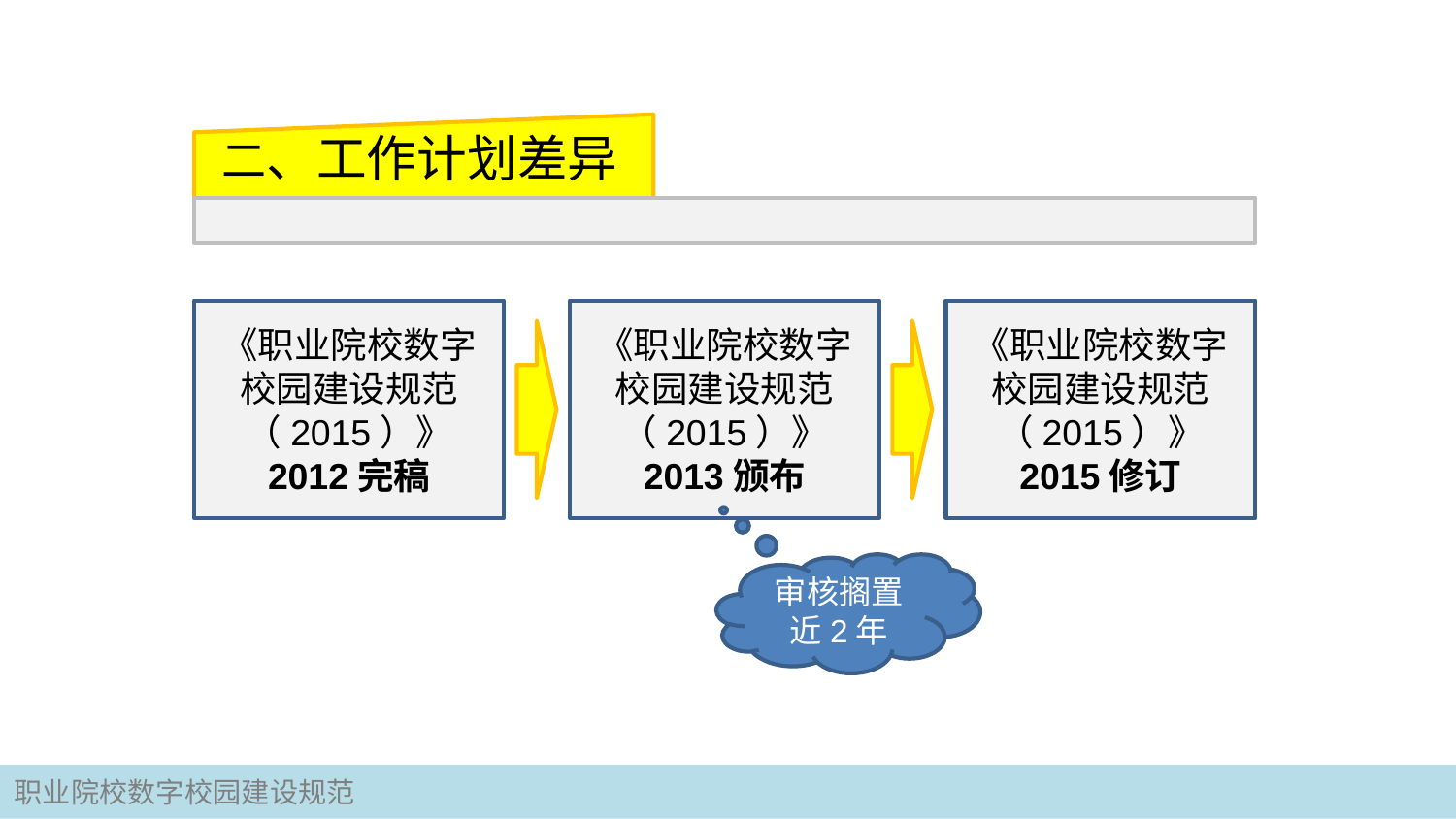

# 二、工作计划差异

《职业院校数字校园建设规范（2015）》
2015修订
《职业院校数字校园建设规范（2015）》
2012完稿
《职业院校数字校园建设规范（2015）》
2013颁布

审核搁置近2年
职业院校数字校园建设规范